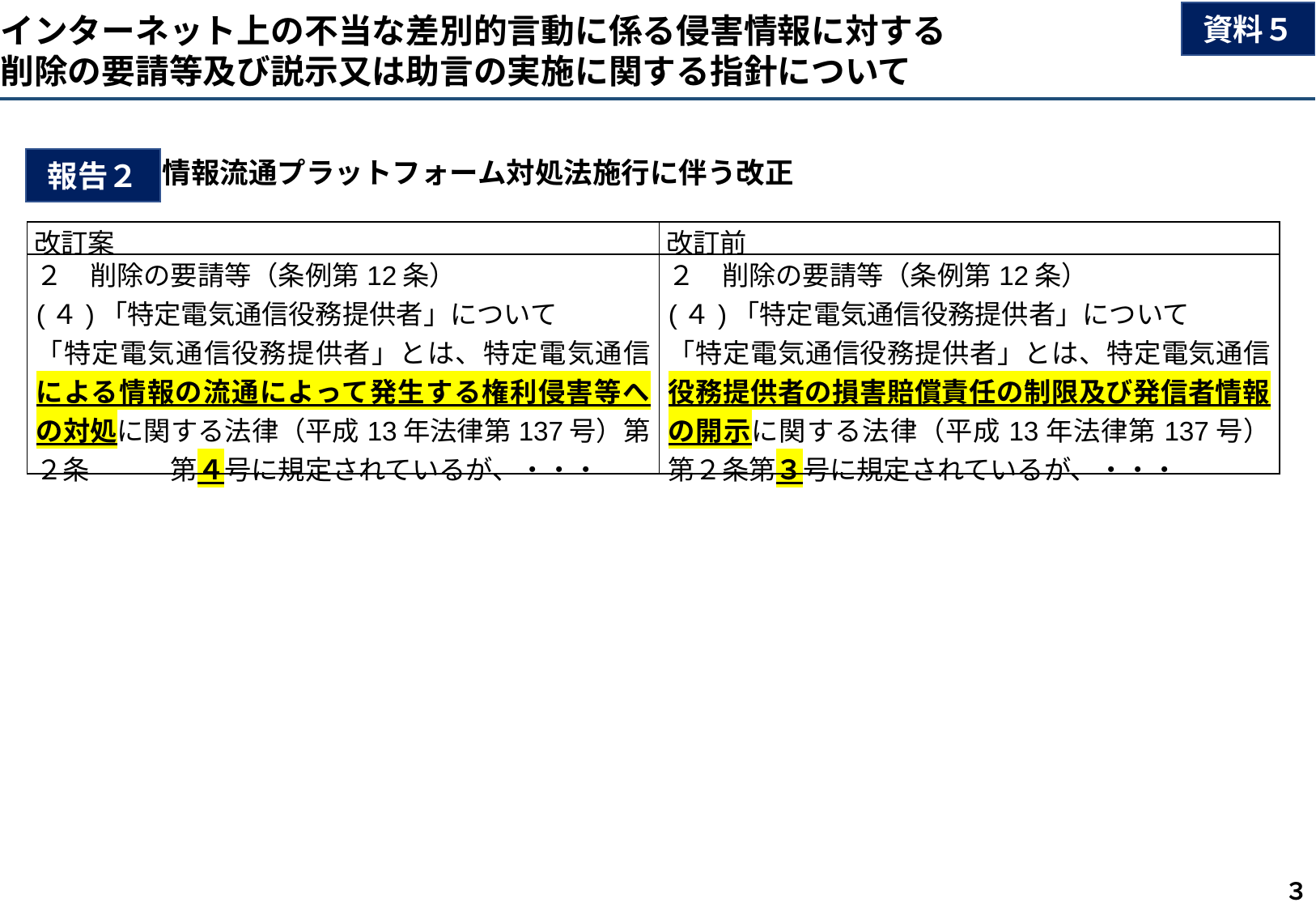

資料５
インターネット上の不当な差別的言動に係る侵害情報に対する
削除の要請等及び説示又は助言の実施に関する指針について
情報流通プラットフォーム対処法施行に伴う改正
報告２
| 改訂案 | 改訂前 |
| --- | --- |
| ２　削除の要請等（条例第12条） (４)「特定電気通信役務提供者」について 「特定電気通信役務提供者」とは、特定電気通信による情報の流通によって発生する権利侵害等への対処に関する法律（平成13年法律第137号）第２条　　　第４号に規定されているが、・・・ | ２　削除の要請等（条例第12条） (４)「特定電気通信役務提供者」について 「特定電気通信役務提供者」とは、特定電気通信役務提供者の損害賠償責任の制限及び発信者情報の開示に関する法律（平成13年法律第137号）第２条第３号に規定されているが、・・・ |
３